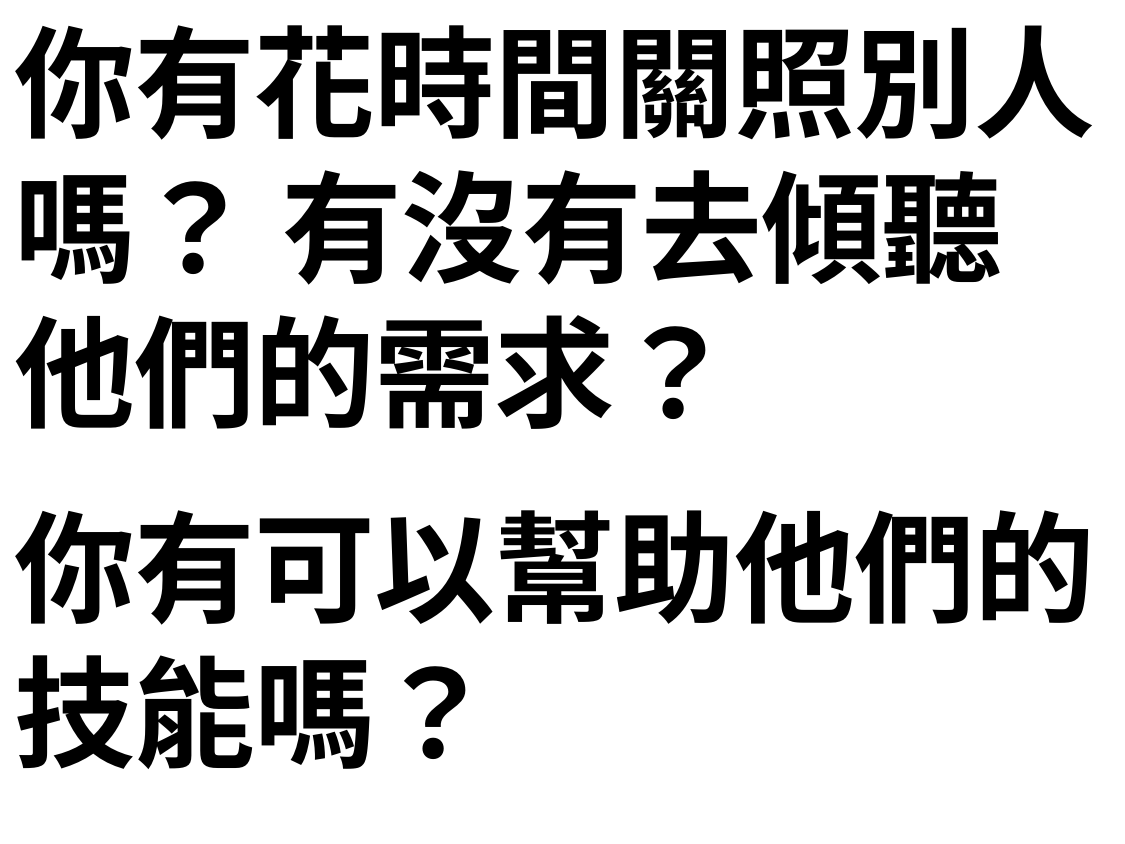

你有花時間關照別人嗎？ 有沒有去傾聽他們的需求？

你有可以幫助他們的技能嗎？